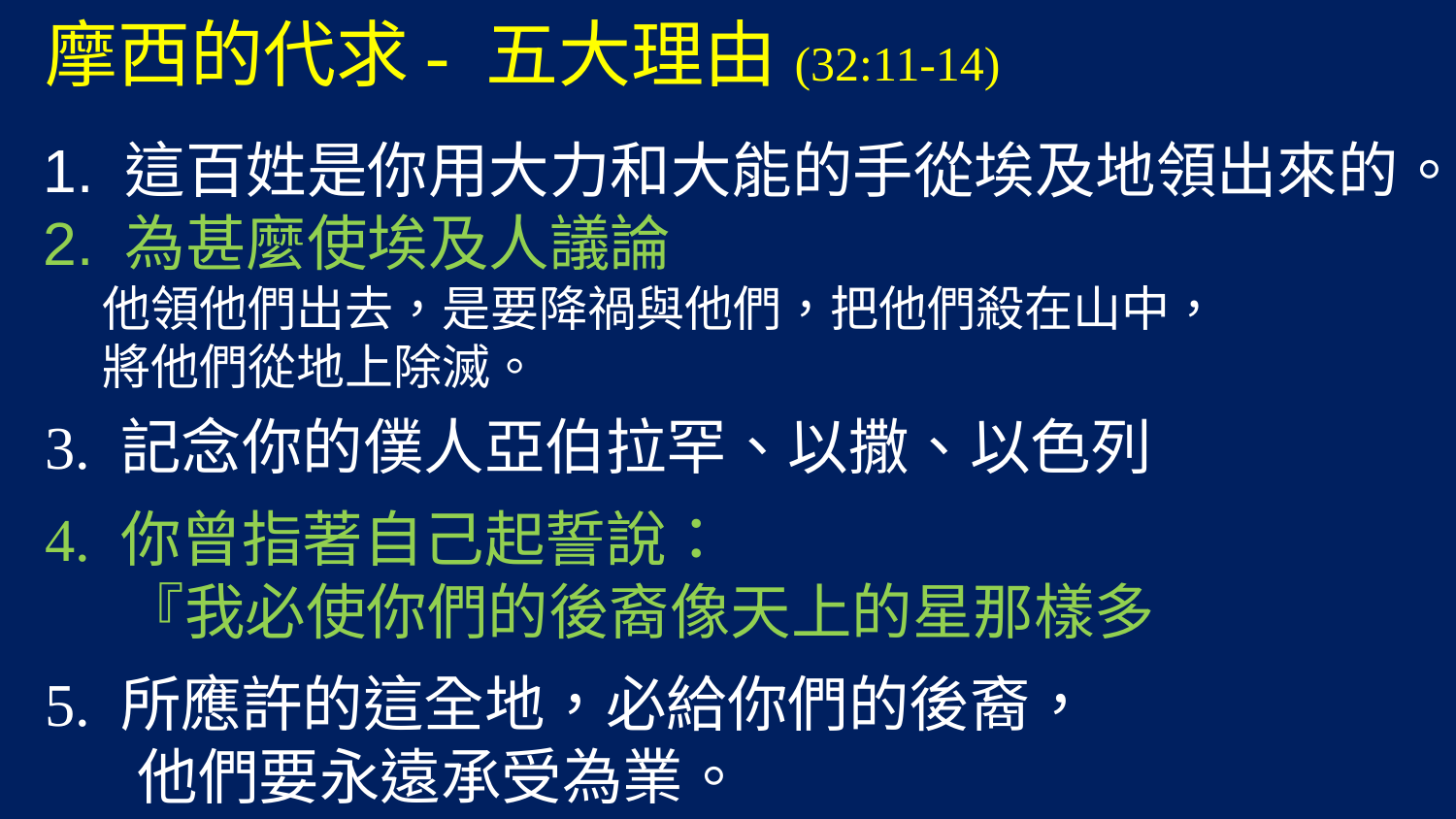

摩西的代求- 五大理由(32:11-14)
這百姓是你用大力和大能的手從埃及地領出來的。
為甚麼使埃及人議論
       他領他們出去，是要降禍與他們，把他們殺在山中，
       將他們從地上除滅。

  3. 記念你的僕人亞伯拉罕、以撒、以色列

  4. 你曾指著自己起誓說：
       『我必使你們的後裔像天上的星那樣多

  5. 所應許的這全地，必給你們的後裔，
        他們要永遠承受為業。